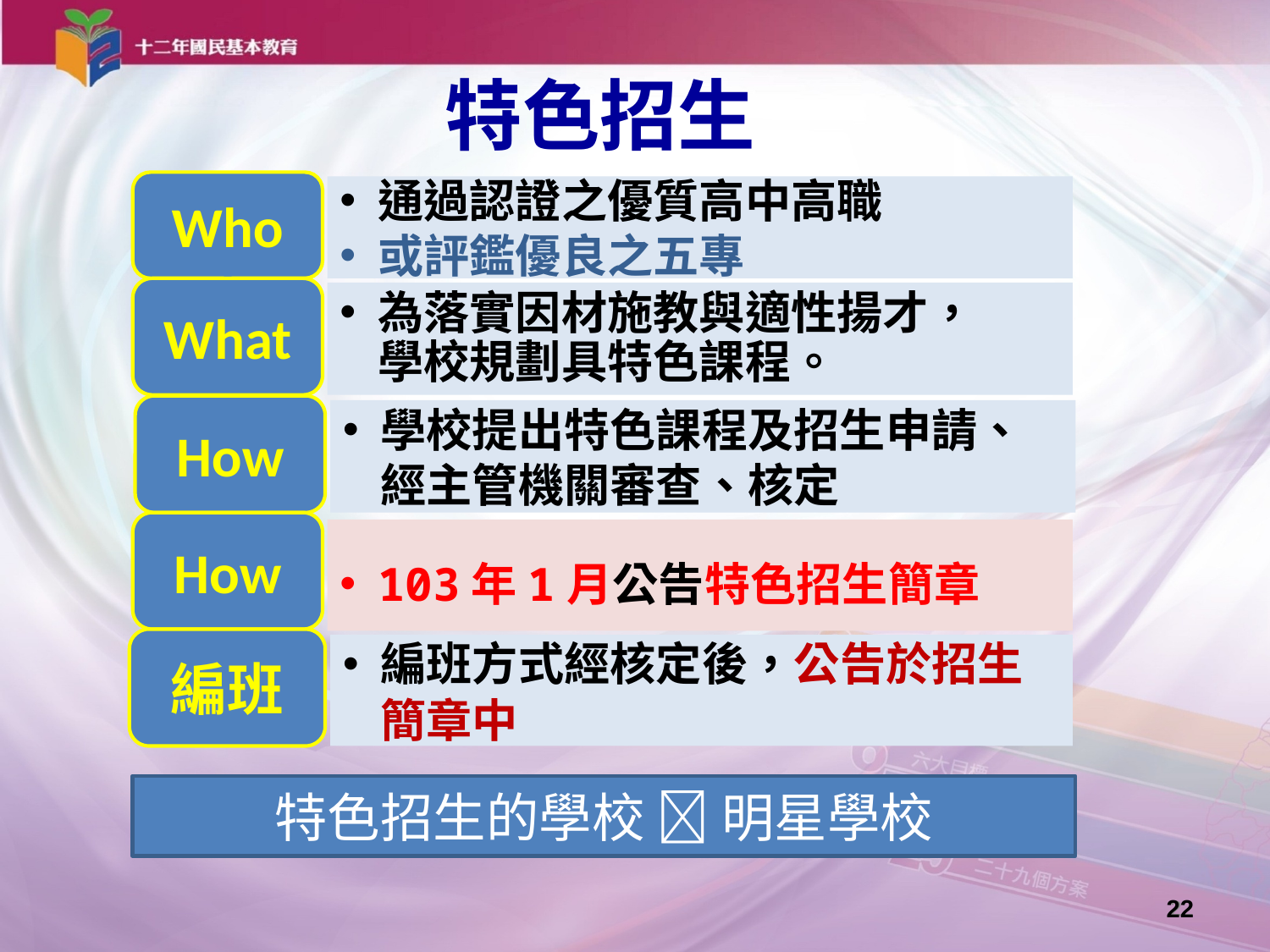

# 特色招生
Who
通過認證之優質高中高職
或評鑑優良之五專
What
為落實因材施教與適性揚才，
學校規劃具特色課程。
How
學校提出特色課程及招生申請、經主管機關審查、核定
How
103年1月公告特色招生簡章
編班
編班方式經核定後，公告於招生簡章中
特色招生的學校 ≠ 明星學校
22
22